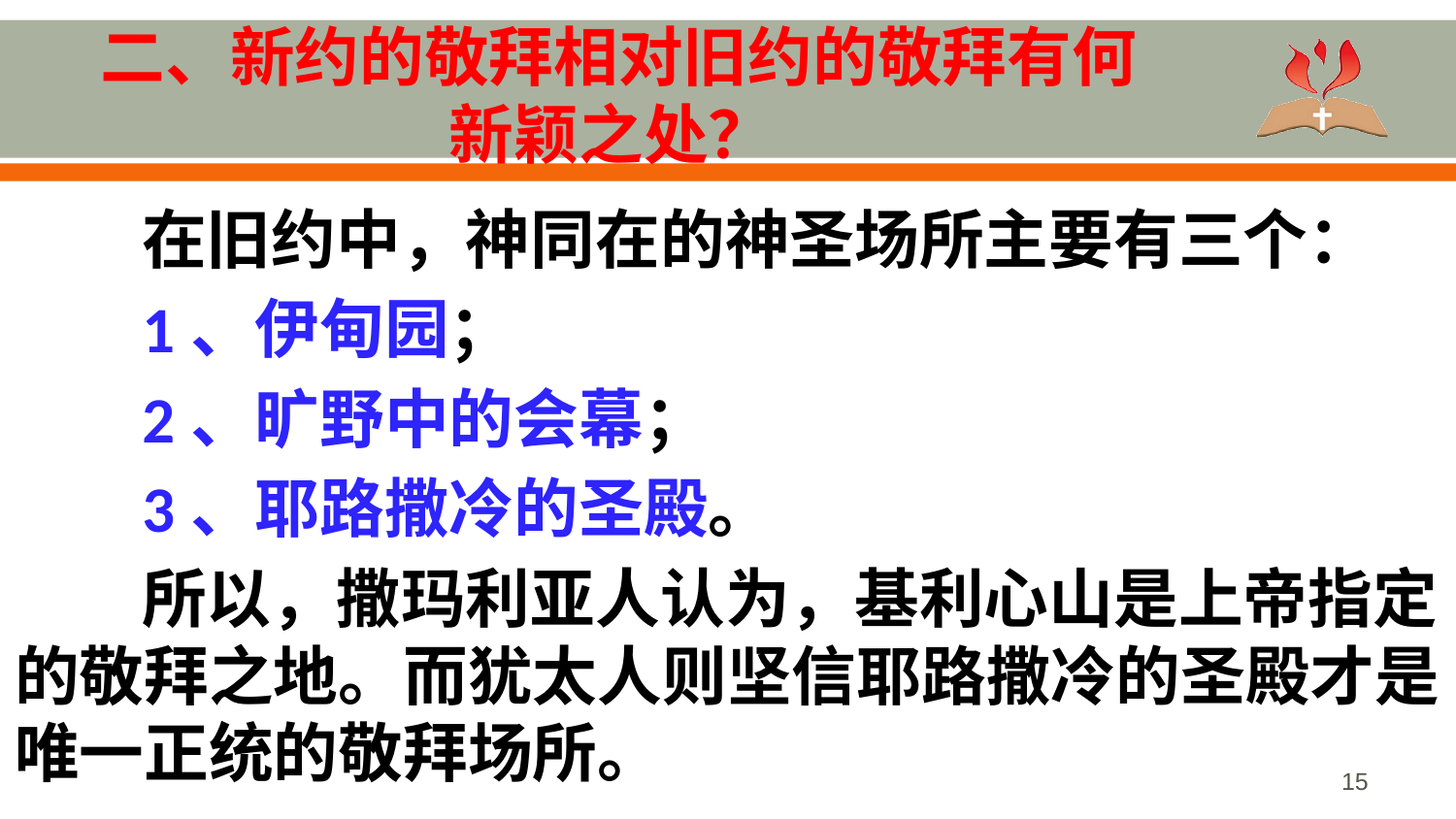

# 二、新约的敬拜相对旧约的敬拜有何新颖之处？
在旧约中，神同在的神圣场所主要有三个：
1、伊甸园；
2、旷野中的会幕；
3、耶路撒冷的圣殿。
所以，撒玛利亚人认为，基利心山是上帝指定的敬拜之地。而犹太人则坚信耶路撒冷的圣殿才是唯一正统的敬拜场所。

15